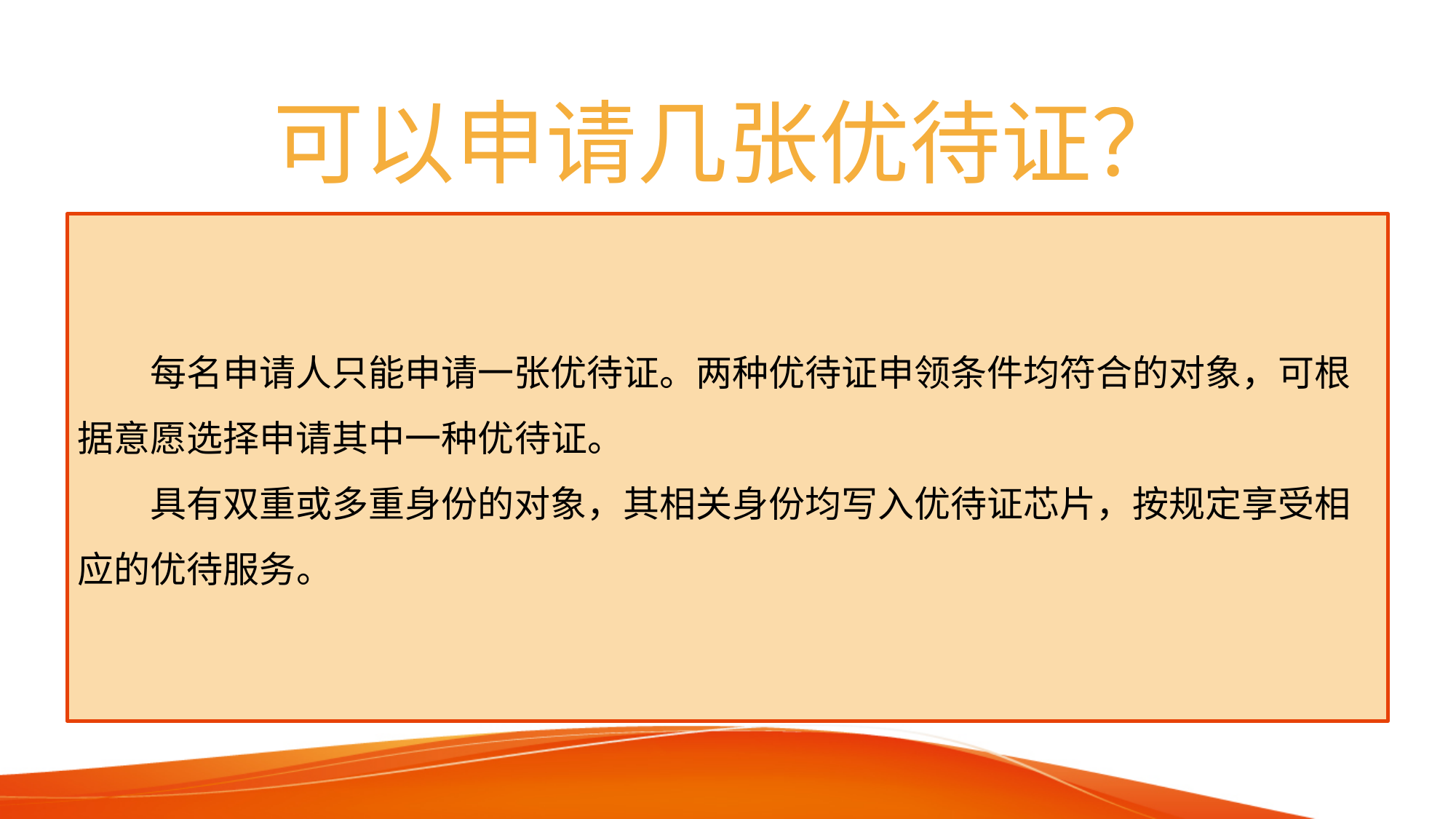

可以申请几张优待证？

每名申请人只能申请一张优待证。两种优待证申领条件均符合的对象，可根据意愿选择申请其中一种优待证。
具有双重或多重身份的对象，其相关身份均写入优待证芯片，按规定享受相应的优待服务。